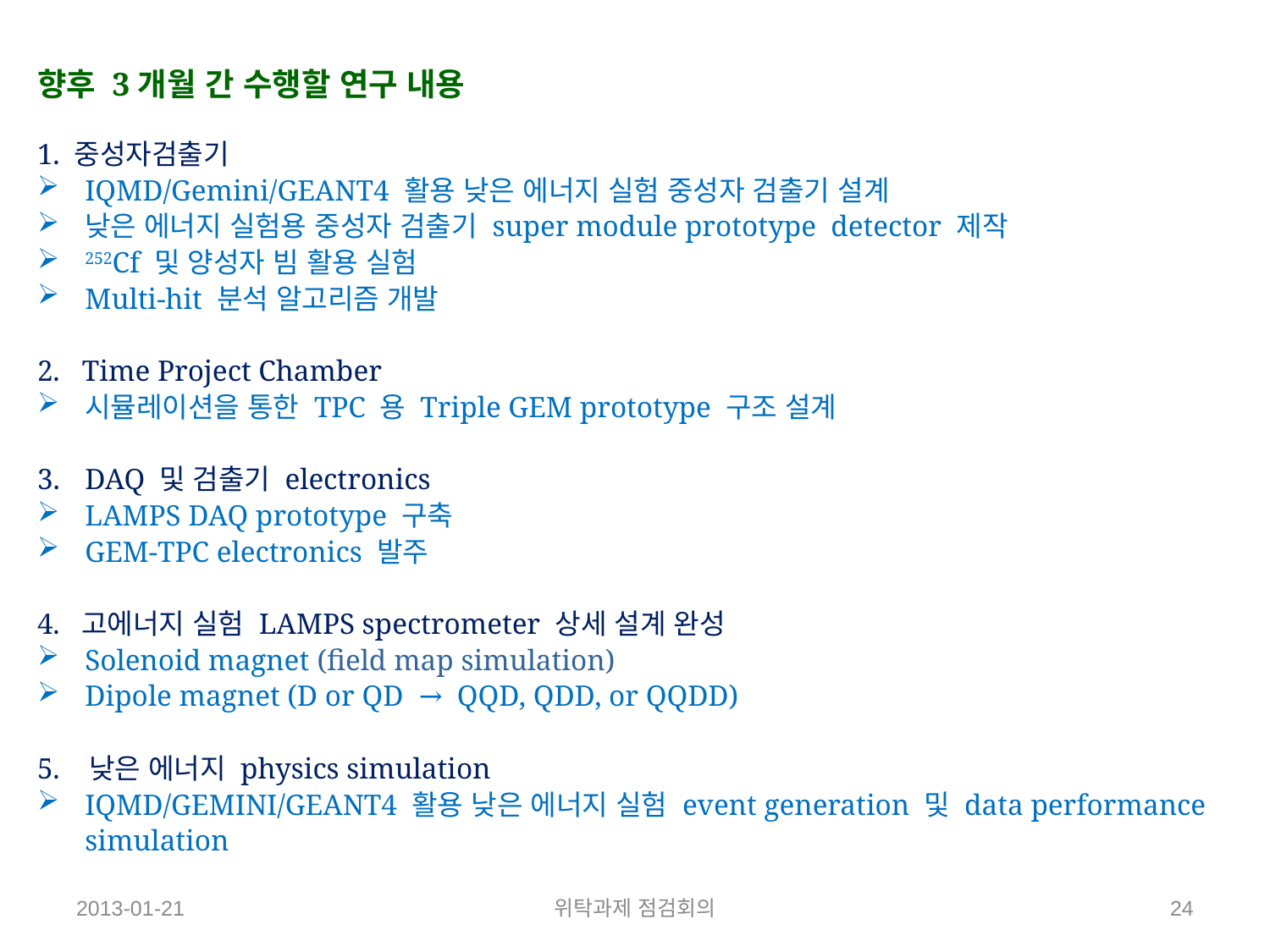

향후 3개월 간 수행할 연구 내용
1. 중성자검출기
IQMD/Gemini/GEANT4 활용 낮은 에너지 실험 중성자 검출기 설계
낮은 에너지 실험용 중성자 검출기 super module prototype  detector 제작
252Cf 및 양성자 빔 활용 실험
Multi-hit 분석 알고리즘 개발

2.   Time Project Chamber
시뮬레이션을 통한 TPC 용 Triple GEM prototype 구조 설계

DAQ 및 검출기 electronics
LAMPS DAQ prototype 구축
GEM-TPC electronics 발주

4.  고에너지 실험 LAMPS spectrometer 상세 설계 완성
Solenoid magnet (field map simulation)
Dipole magnet (D or QD  →  QQD, QDD, or QQDD)

5.   낮은 에너지 physics simulation
IQMD/GEMINI/GEANT4 활용 낮은 에너지 실험 event generation 및 data performance simulation
2013-01-21
위탁과제 점검회의
24